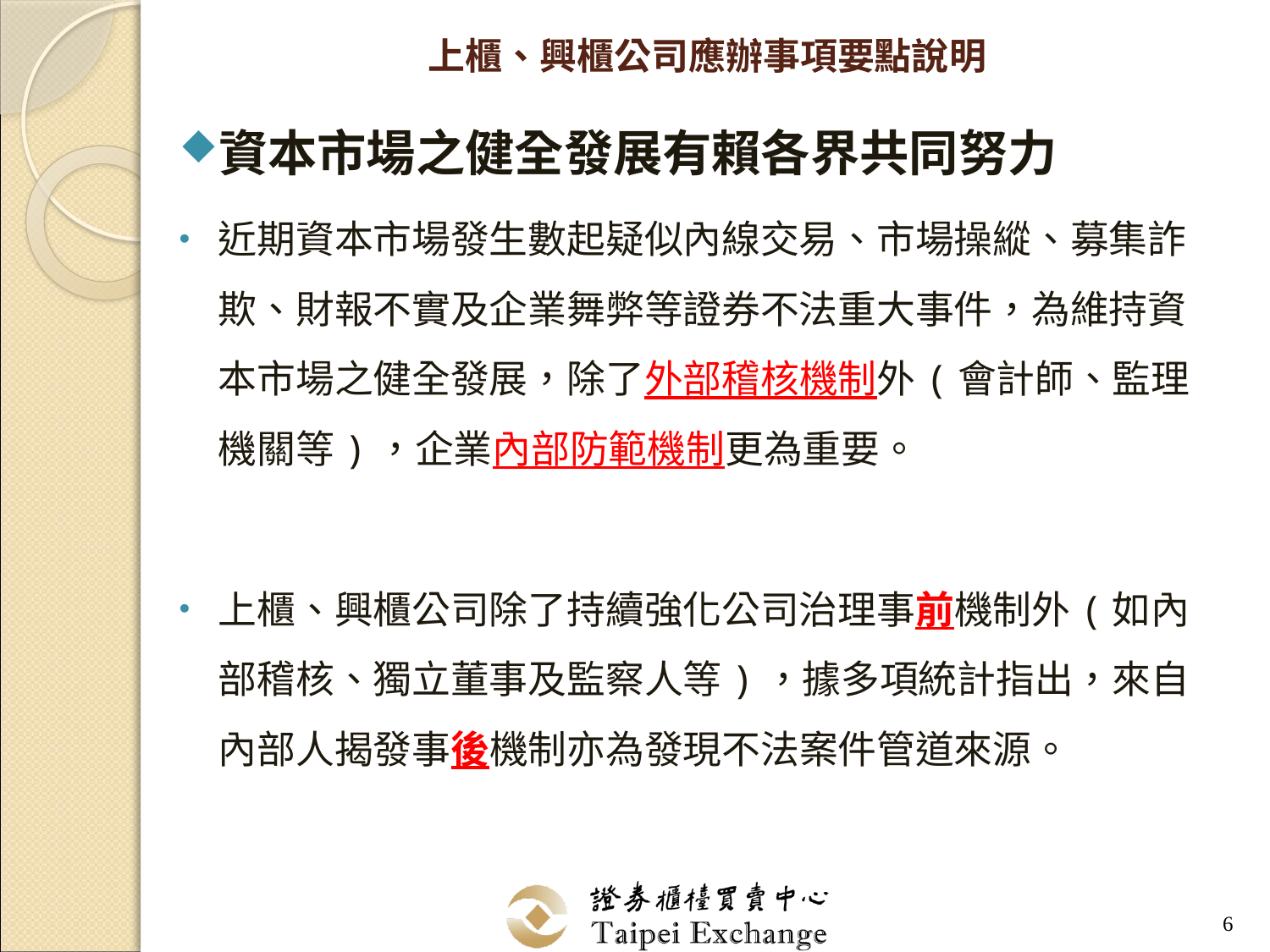

# 上櫃、興櫃公司應辦事項要點說明
資本市場之健全發展有賴各界共同努力
近期資本市場發生數起疑似內線交易、市場操縱、募集詐欺、財報不實及企業舞弊等證券不法重大事件，為維持資本市場之健全發展，除了外部稽核機制外(會計師、監理機關等)，企業內部防範機制更為重要。

上櫃、興櫃公司除了持續強化公司治理事前機制外(如內部稽核、獨立董事及監察人等)，據多項統計指出，來自內部人揭發事後機制亦為發現不法案件管道來源。
6